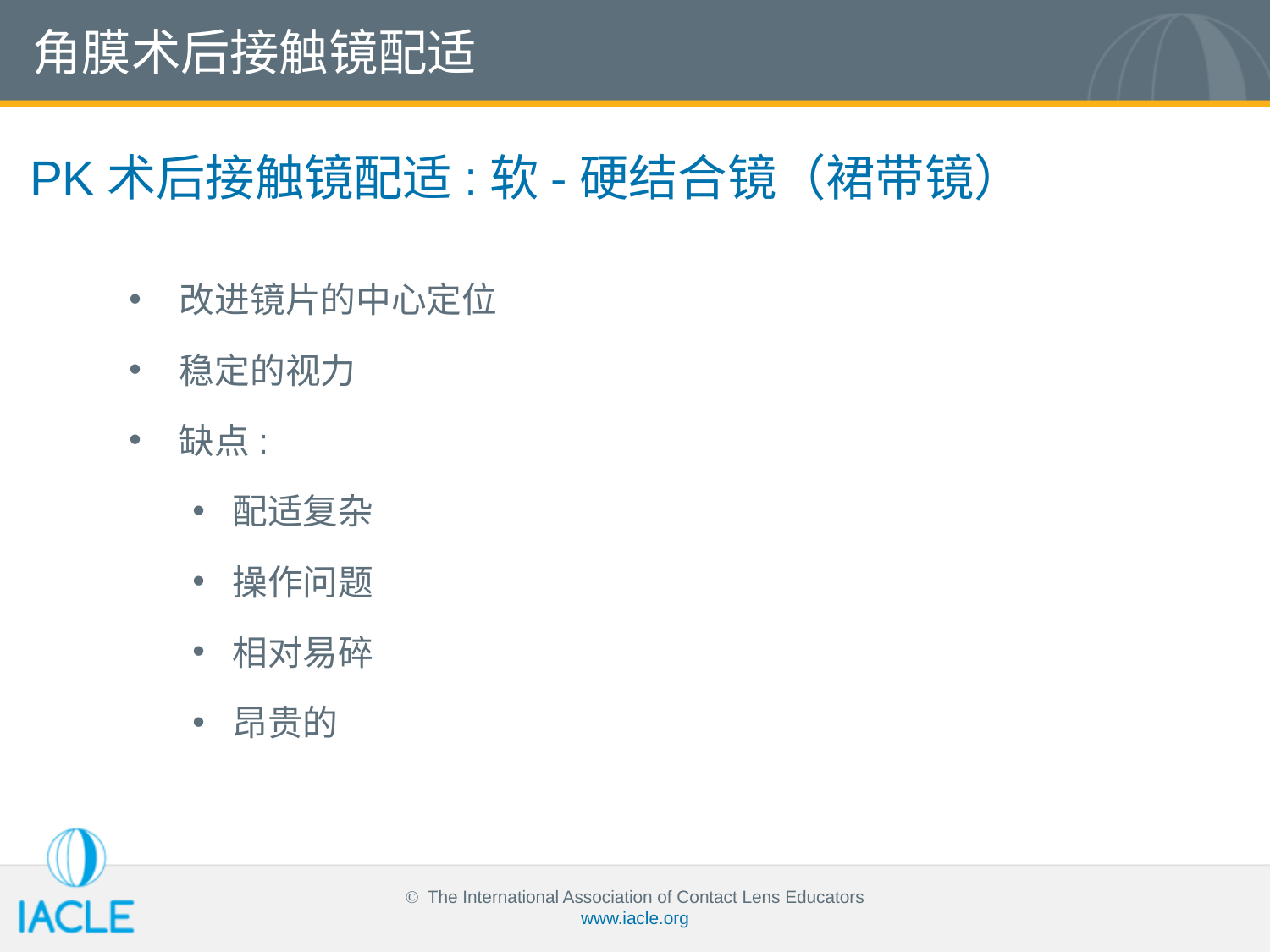

角膜术后接触镜配适
PK术后接触镜配适:软-硬结合镜（裙带镜）
改进镜片的中心定位
稳定的视力
缺点:
配适复杂
操作问题
相对易碎
昂贵的